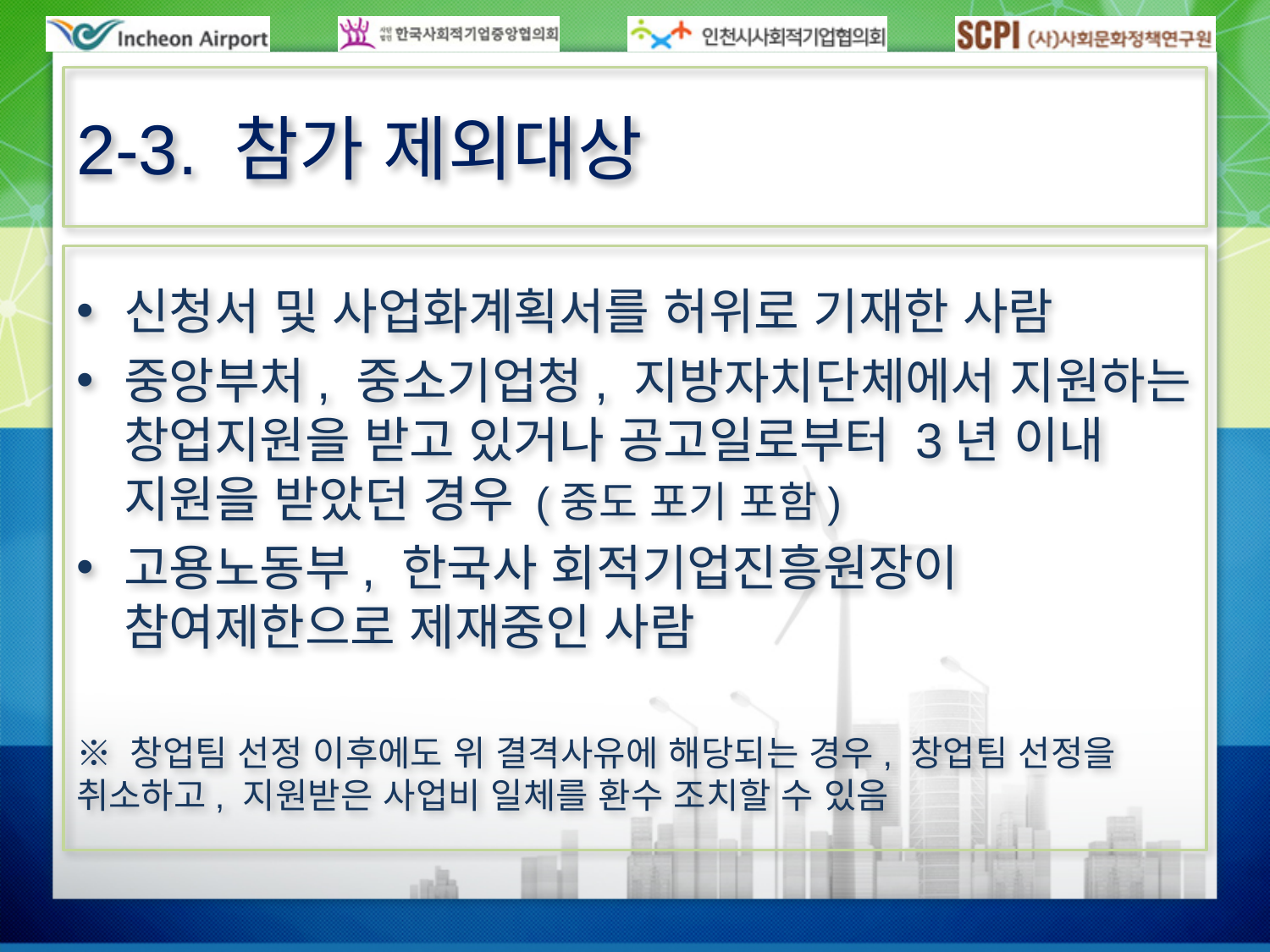

# 2-3. 참가 제외대상
신청서 및 사업화계획서를 허위로 기재한 사람
중앙부처, 중소기업청, 지방자치단체에서 지원하는 창업지원을 받고 있거나 공고일로부터 3년 이내 지원을 받았던 경우 (중도 포기 포함)
고용노동부, 한국사 회적기업진흥원장이 참여제한으로 제재중인 사람

※ 창업팀 선정 이후에도 위 결격사유에 해당되는 경우, 창업팀 선정을 취소하고, 지원받은 사업비 일체를 환수 조치할 수 있음